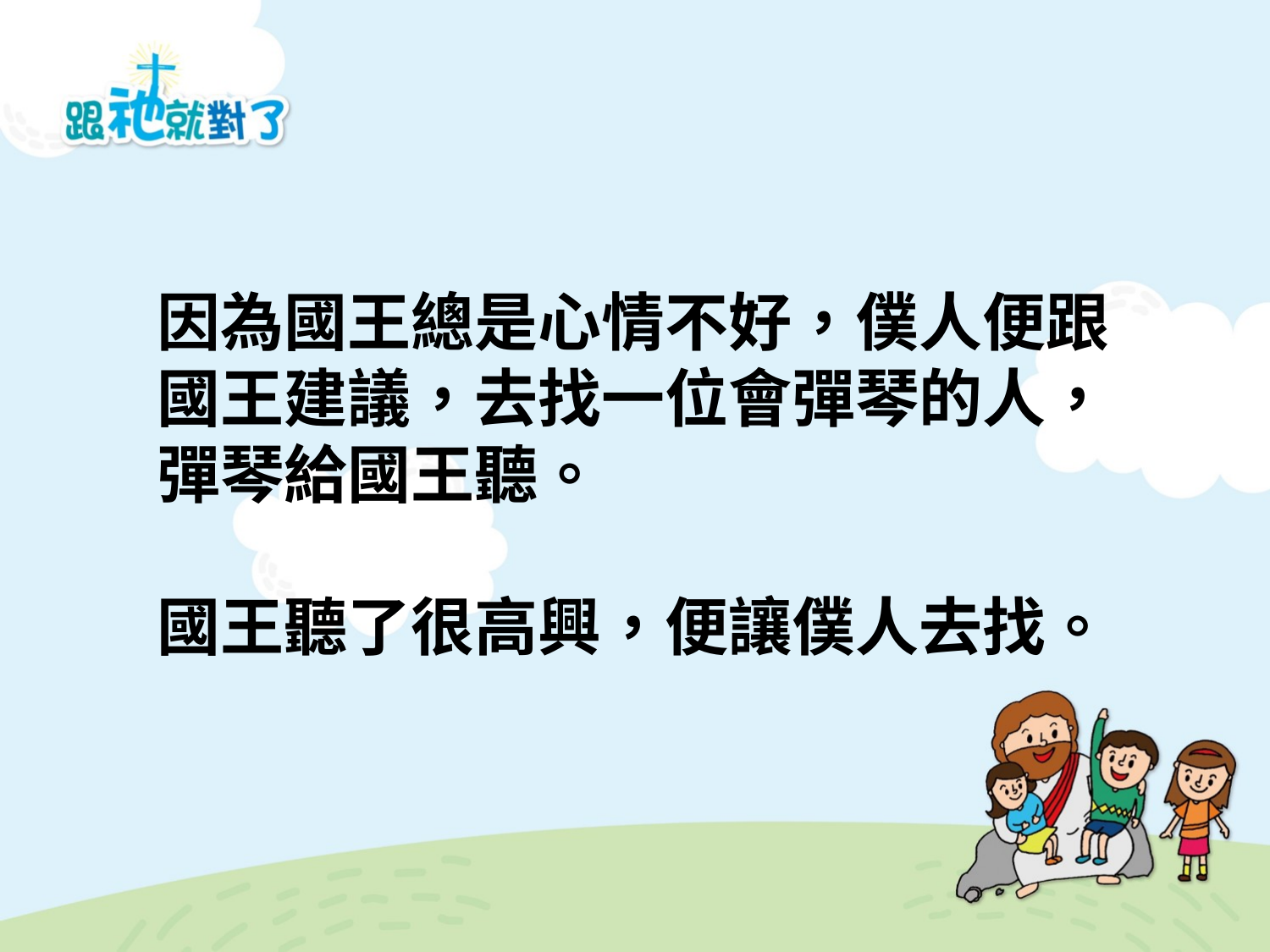

因為國王總是心情不好，僕人便跟國王建議，去找一位會彈琴的人，彈琴給國王聽。

國王聽了很高興，便讓僕人去找。